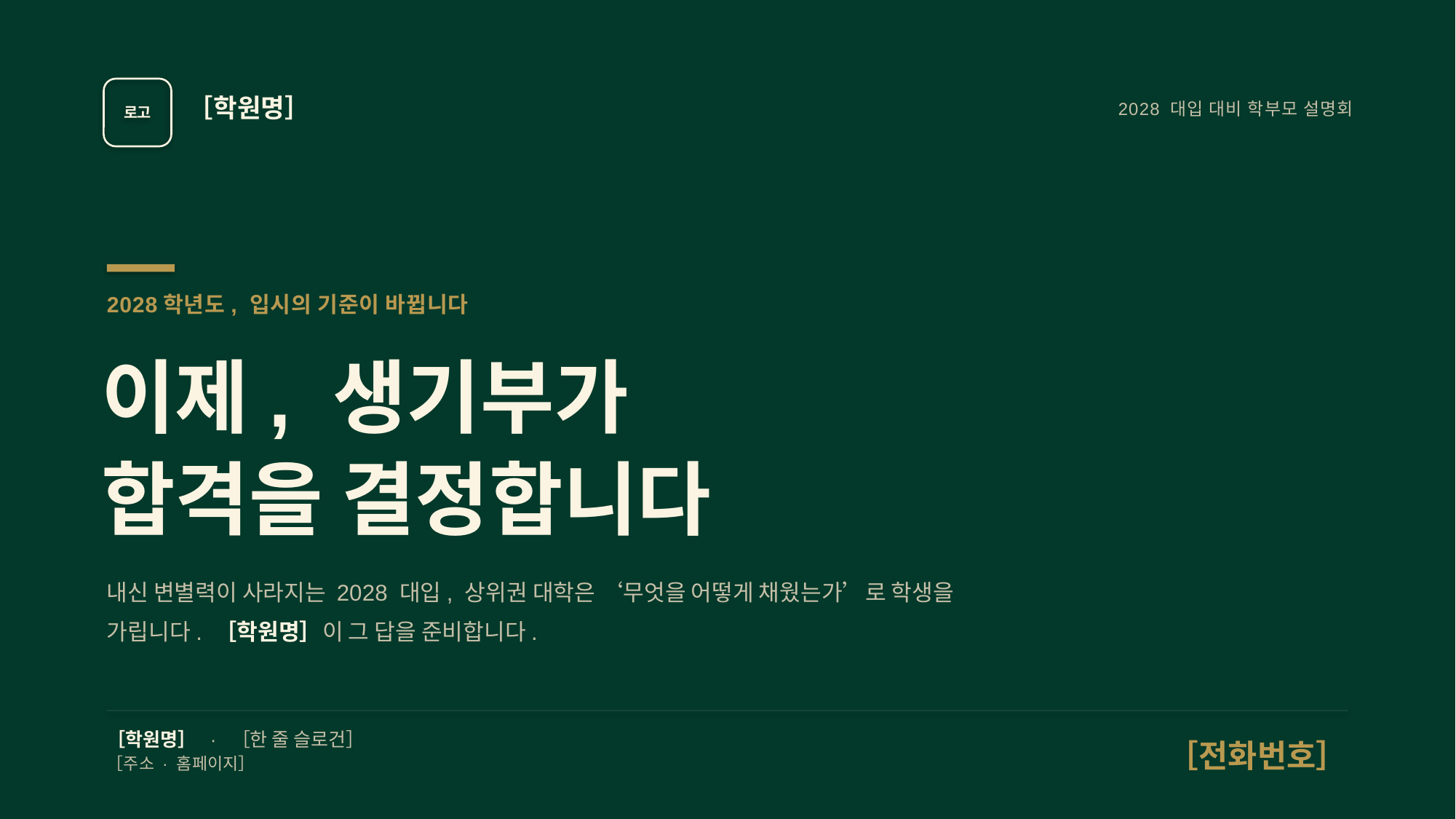

로고
［학원명］
2028 대입 대비 학부모 설명회

2028학년도, 입시의 기준이 바뀝니다
이제, 생기부가
합격을 결정합니다
내신 변별력이 사라지는 2028 대입, 상위권 대학은 ‘무엇을 어떻게 채웠는가’로 학생을 가립니다. ［학원명］이 그 답을 준비합니다.

［학원명］  ·  ［한 줄 슬로건］
［주소 · 홈페이지］
［전화번호］